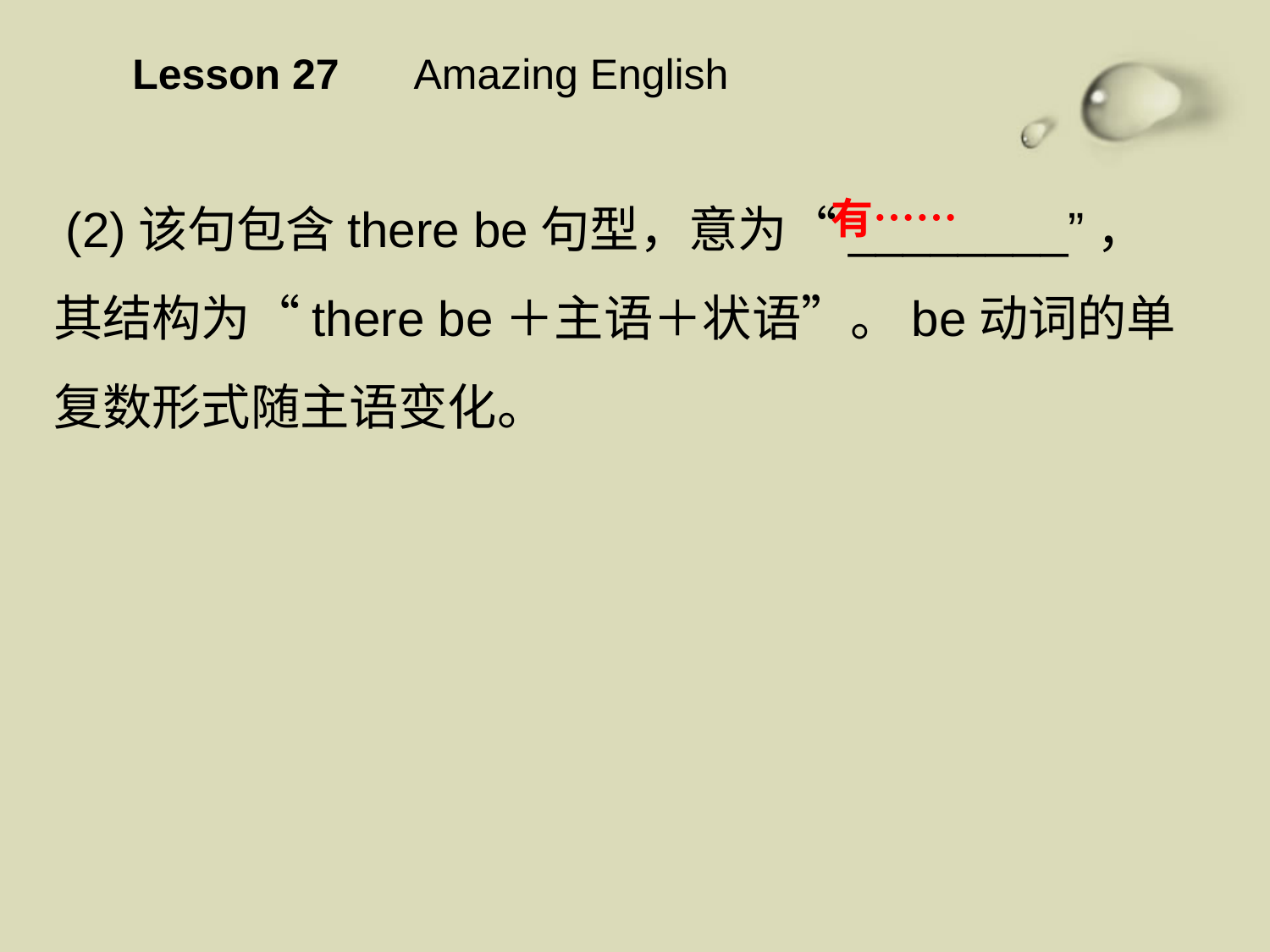

Lesson 27 　Amazing English
 (2)该句包含there be句型，意为“________”，其结构为“there be＋主语＋状语”。be动词的单复数形式随主语变化。
有……